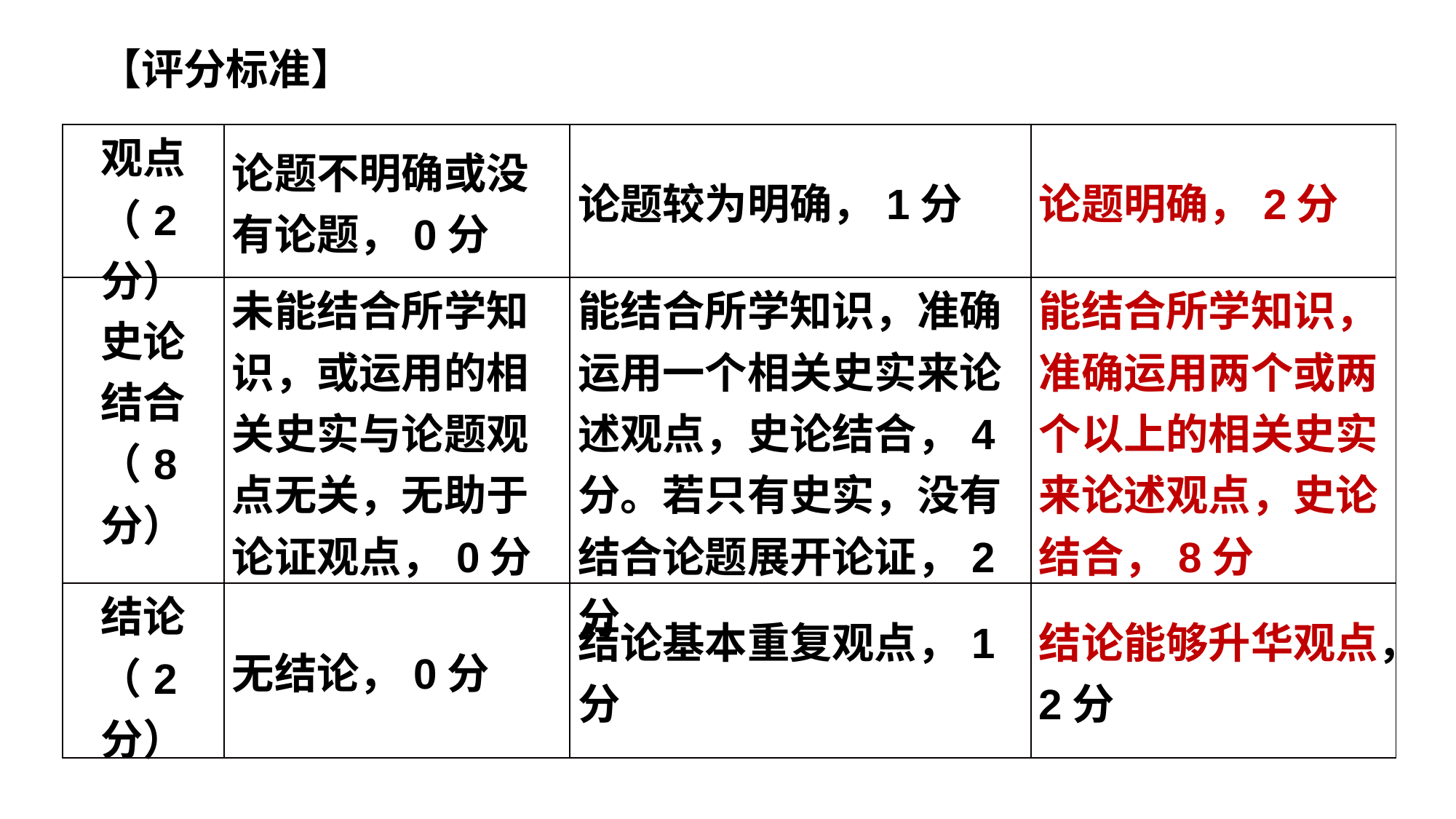

【评分标准】
| 观点（2分） | 论题不明确或没有论题，0分 | 论题较为明确，1分 | 论题明确，2分 |
| --- | --- | --- | --- |
| 史论 结合 （8分） | 未能结合所学知识，或运用的相关史实与论题观点无关，无助于论证观点，0分 | 能结合所学知识，准确运用一个相关史实来论述观点，史论结合，4分。若只有史实，没有结合论题展开论证，2分 | 能结合所学知识，准确运用两个或两个以上的相关史实来论述观点，史论结合，8分 |
| 结论（2分） | 无结论，0分 | 结论基本重复观点，1分 | 结论能够升华观点，2分 |